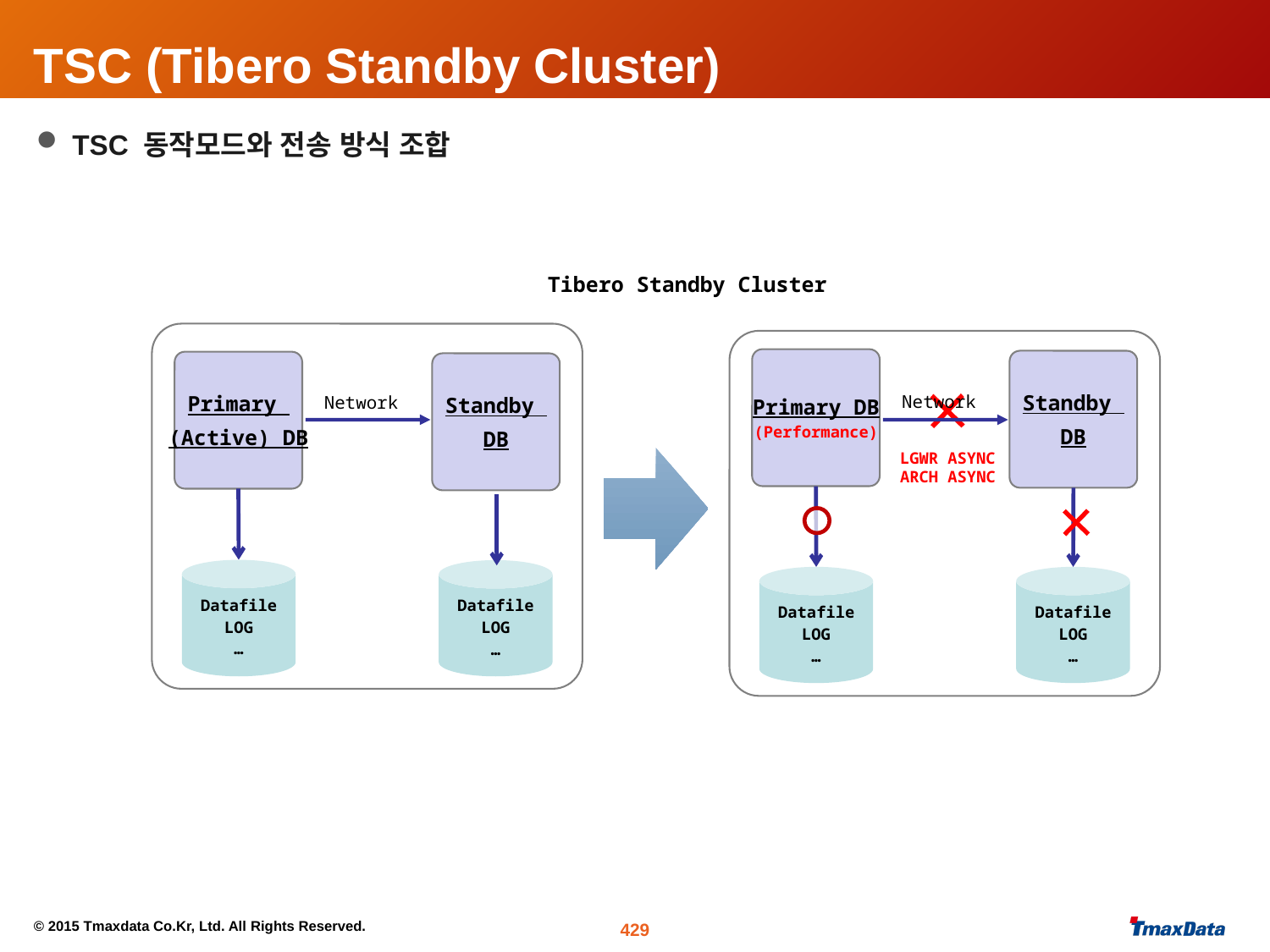

# TSC (Tibero Standby Cluster)
 TSC 동작모드와 전송 방식 조합

 Tibero Standby Cluster

Primary
(Active) DB
Datafile
LOG
…
Standby
DB
Datafile
LOG
…
Network

Primary DB
(Performance)

Datafile
LOG
…
Standby
DB

Datafile
LOG
…
Network

LGWR ASYNC
ARCH ASYNC